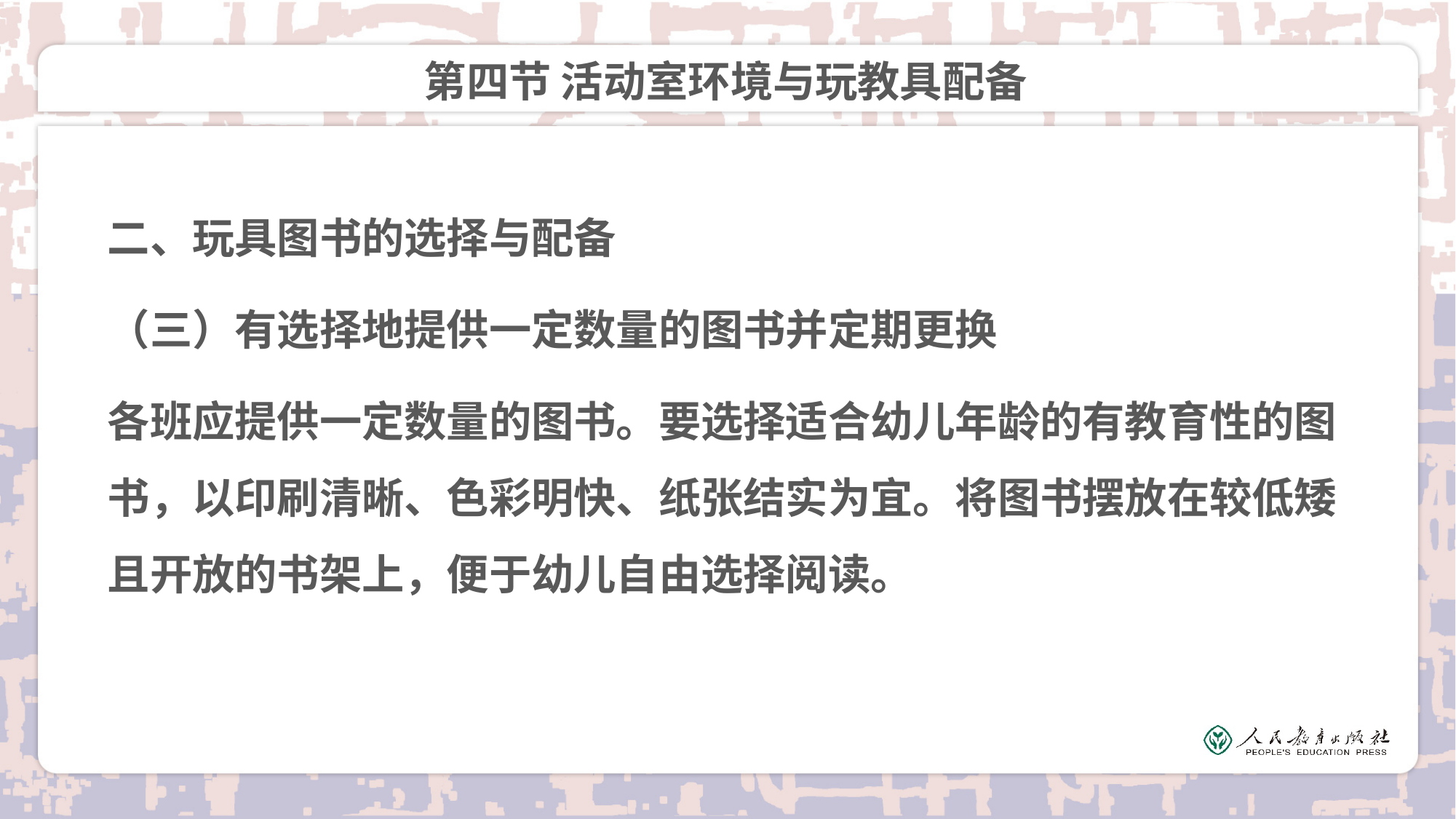

# 第四节 活动室环境与玩教具配备
二、玩具图书的选择与配备
（三）有选择地提供一定数量的图书并定期更换
各班应提供一定数量的图书。要选择适合幼儿年龄的有教育性的图书，以印刷清晰、色彩明快、纸张结实为宜。将图书摆放在较低矮且开放的书架上，便于幼儿自由选择阅读。